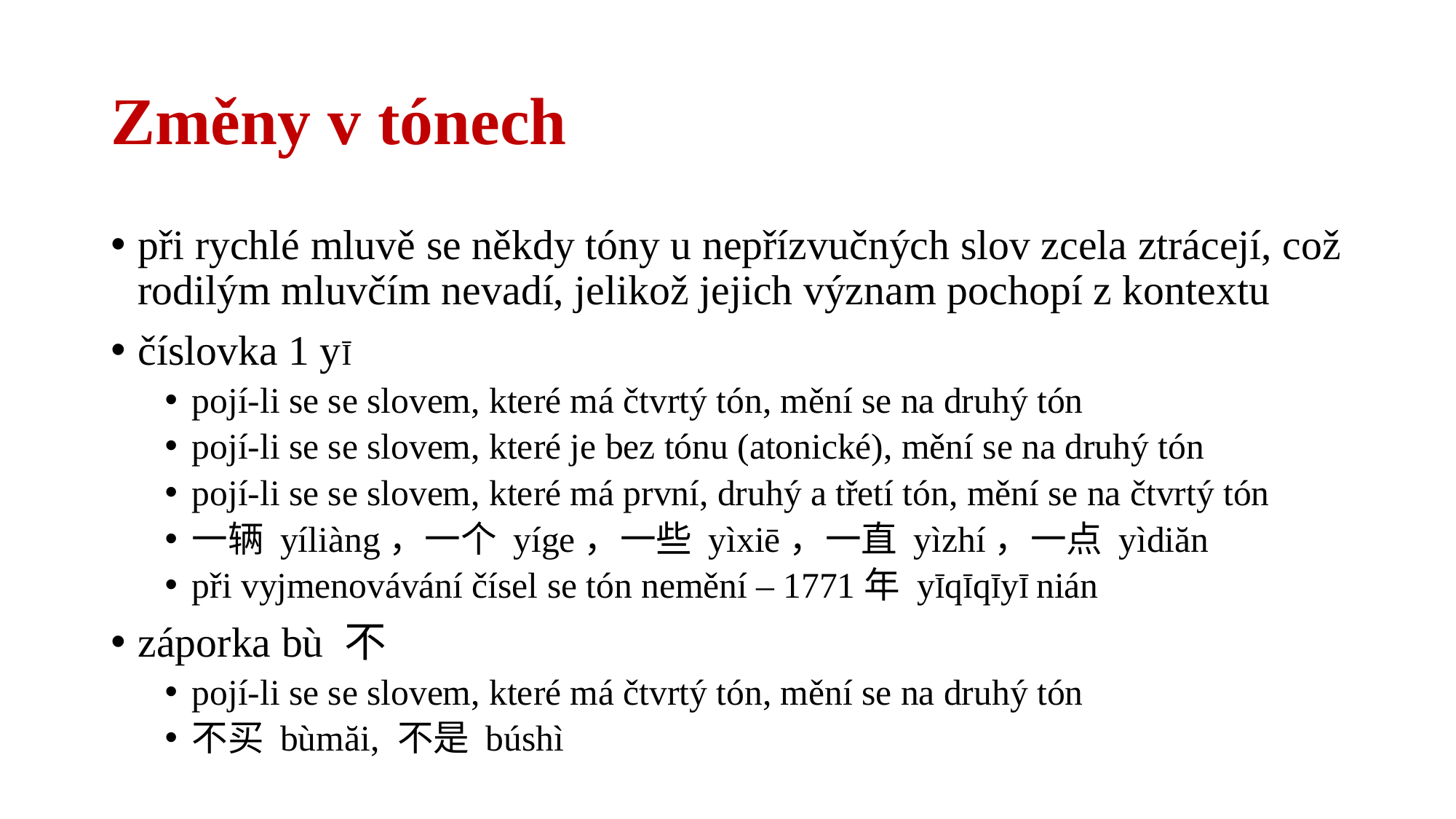

# Změny v tónech
při rychlé mluvě se někdy tóny u nepřízvučných slov zcela ztrácejí, což rodilým mluvčím nevadí, jelikož jejich význam pochopí z kontextu
číslovka 1 yĪ
pojí-li se se slovem, které má čtvrtý tón, mění se na druhý tón
pojí-li se se slovem, které je bez tónu (atonické), mění se na druhý tón
pojí-li se se slovem, které má první, druhý a třetí tón, mění se na čtvrtý tón
一辆 yíliàng，一个 yíge，一些 yìxiē，一直 yìzhí，一点 yìdiăn
při vyjmenovávání čísel se tón nemění – 1771年 yĪqĪqĪyĪ nián
záporka bù 不
pojí-li se se slovem, které má čtvrtý tón, mění se na druhý tón
不买 bùmăi, 不是 búshì